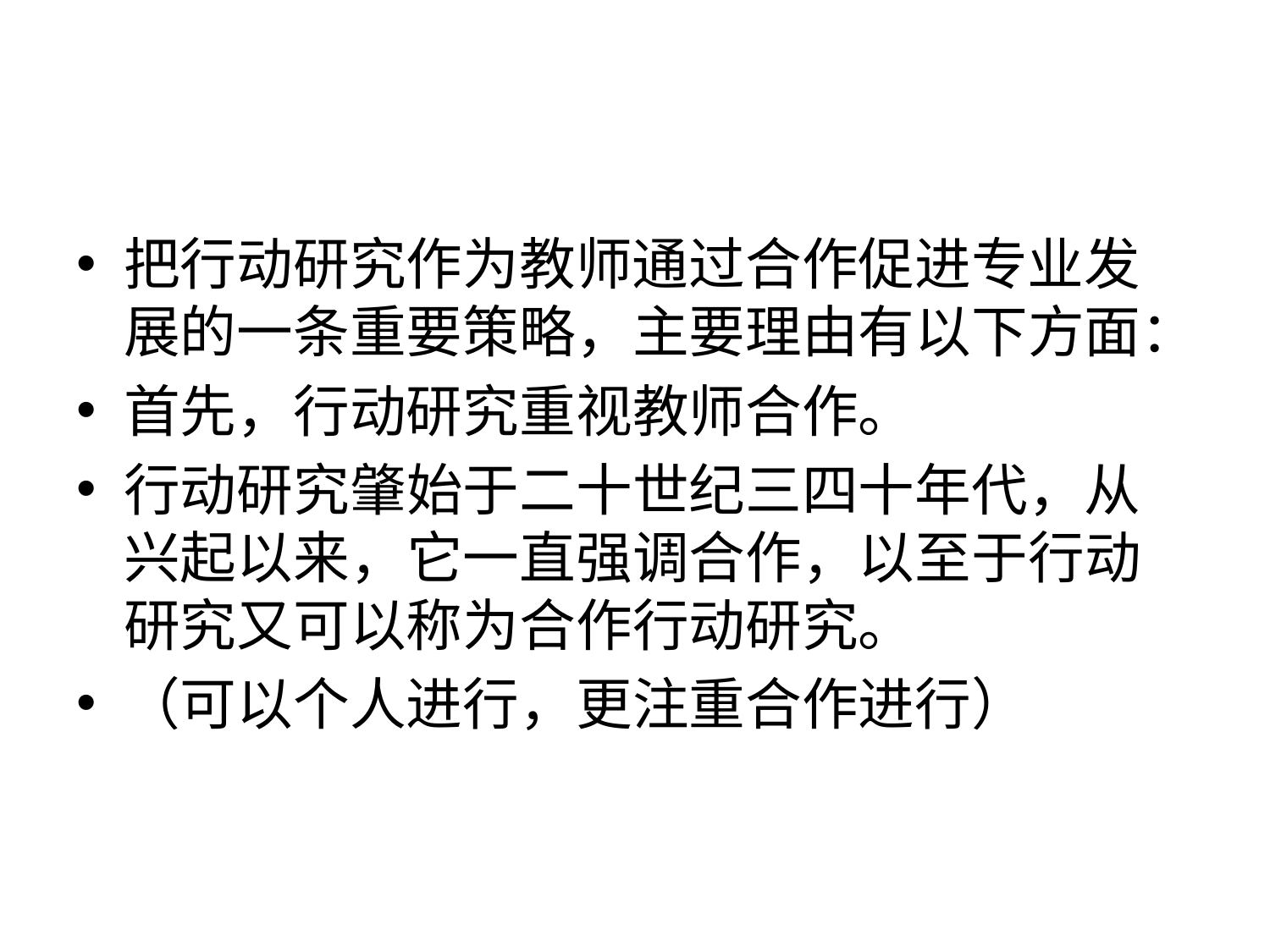

#
把行动研究作为教师通过合作促进专业发展的一条重要策略，主要理由有以下方面：
首先，行动研究重视教师合作。
行动研究肇始于二十世纪三四十年代，从兴起以来，它一直强调合作，以至于行动研究又可以称为合作行动研究。
（可以个人进行，更注重合作进行）